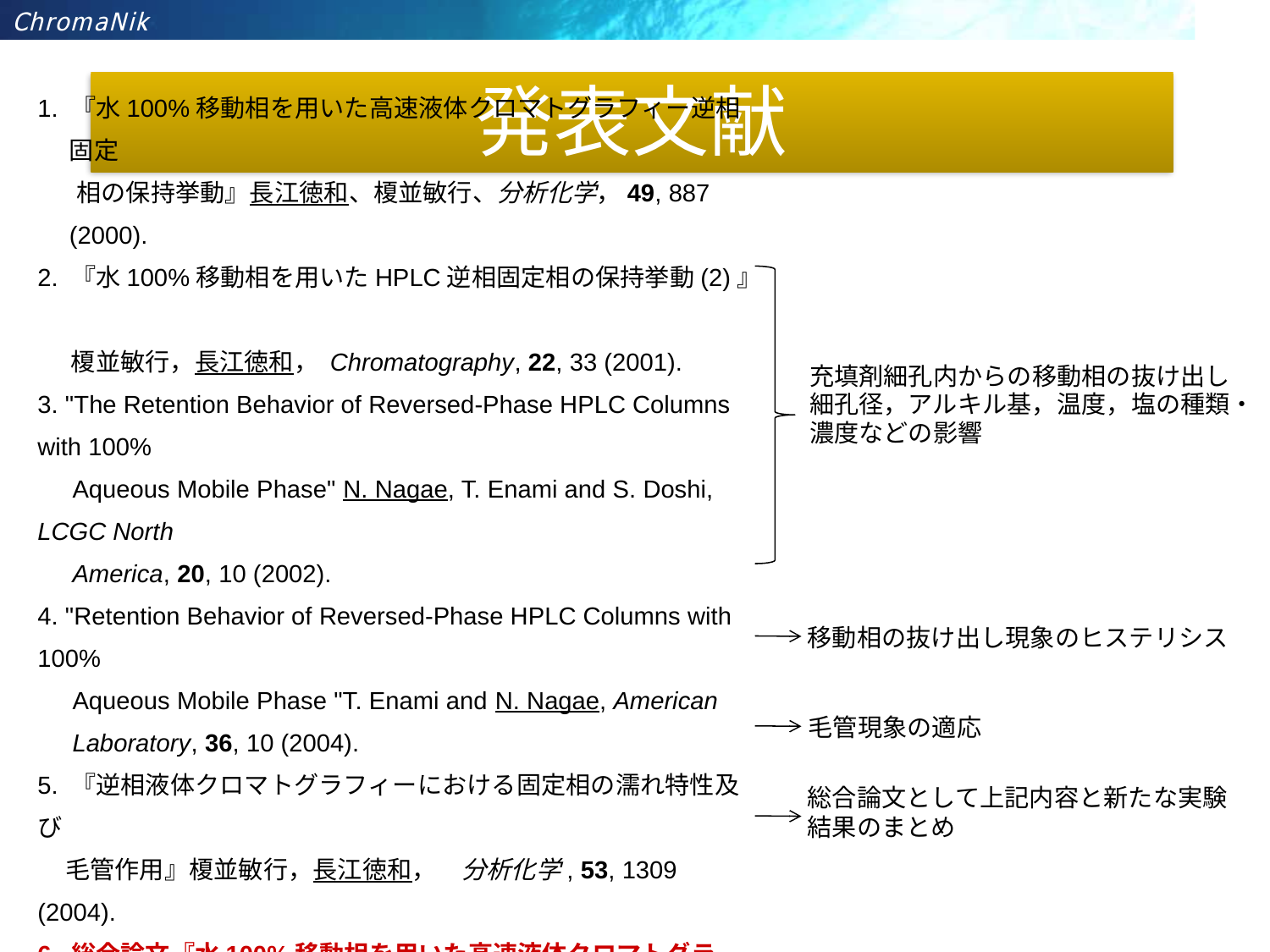

# 発表文献
1. 『水100%移動相を用いた高速液体クロマトグラフィー逆相固定
      相の保持挙動』長江徳和、榎並敏行、分析化学，49, 887 (2000).
2. 『水100%移動相を用いたHPLC逆相固定相の保持挙動(2)』
     榎並敏行，長江徳和， Chromatography, 22, 33 (2001).
3. "The Retention Behavior of Reversed-Phase HPLC Columns with 100%
     Aqueous Mobile Phase" N. Nagae, T. Enami and S. Doshi, LCGC North
     America, 20, 10 (2002).
4. "Retention Behavior of Reversed-Phase HPLC Columns with 100%
     Aqueous Mobile Phase "T. Enami and N. Nagae, American
     Laboratory, 36, 10 (2004).
5. 『逆相液体クロマトグラフィーにおける固定相の濡れ特性及び
    毛管作用』榎並敏行，長江徳和，　分析化学, 53, 1309 (2004).
6. 総合論文『水100%移動相を用いた高速液体クロマトグラフィー
    逆相固定相の保持挙動』長江徳和、分析化学，59, 193 (2010).

充填剤細孔内からの移動相の抜け出し
細孔径，アルキル基，温度，塩の種類・
濃度などの影響
移動相の抜け出し現象のヒステリシス
毛管現象の適応

総合論文として上記内容と新たな実験結果のまとめ